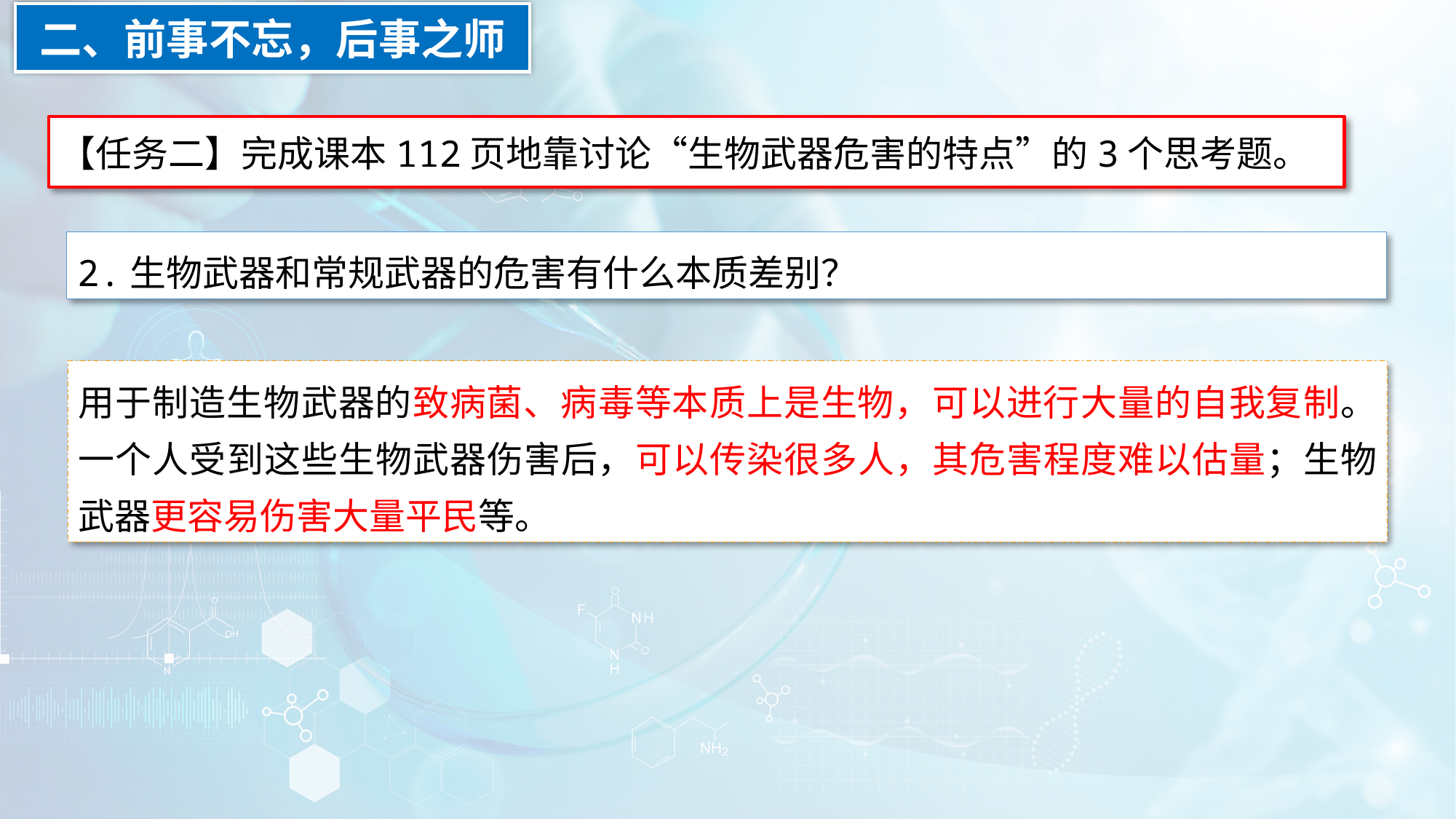

二、前事不忘，后事之师
【任务二】完成课本112页地靠讨论“生物武器危害的特点”的3个思考题。
2.生物武器和常规武器的危害有什么本质差别？
用于制造生物武器的致病菌、病毒等本质上是生物，可以进行大量的自我复制。一个人受到这些生物武器伤害后，可以传染很多人，其危害程度难以估量；生物武器更容易伤害大量平民等。